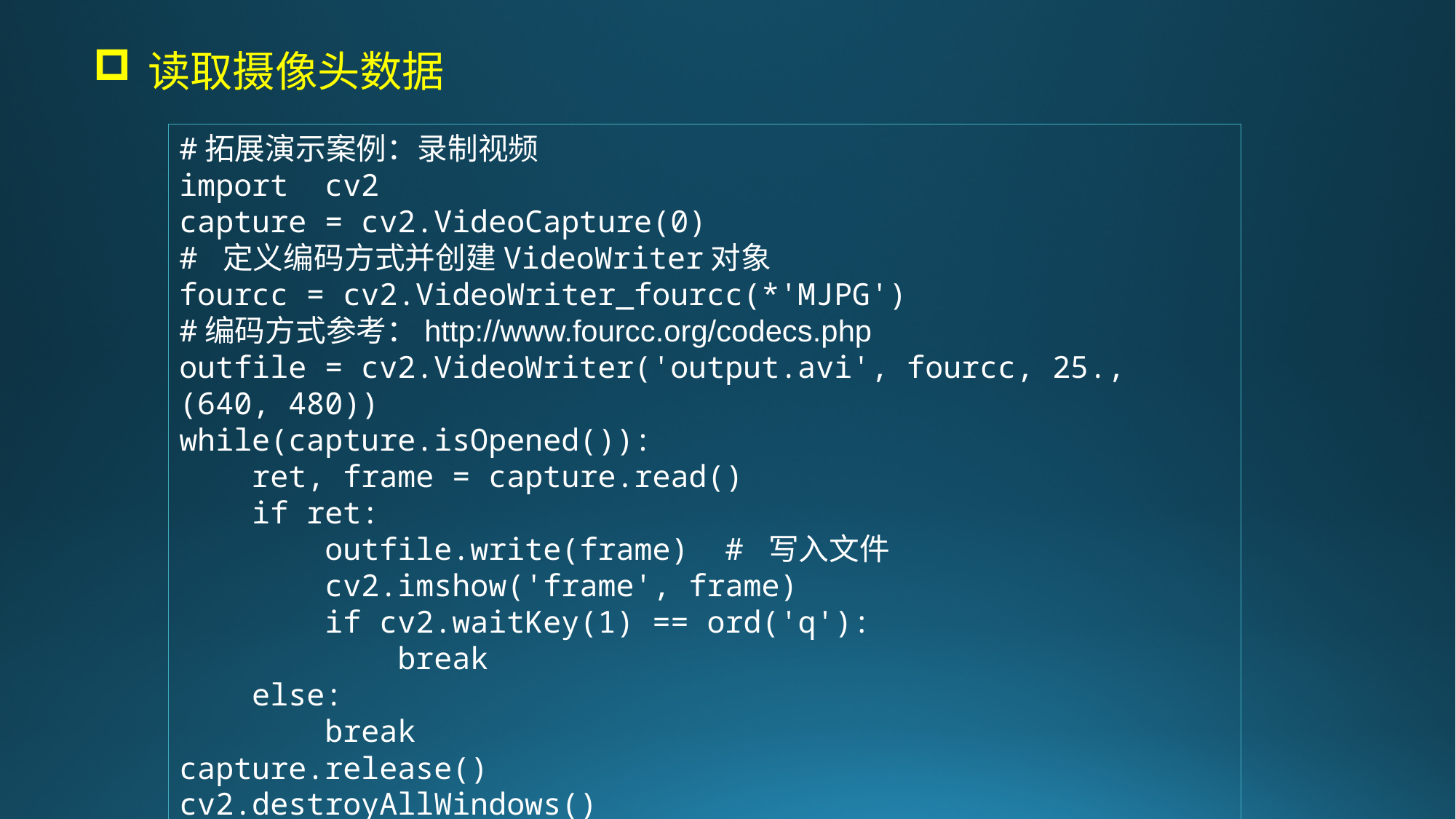

读取摄像头数据
#拓展演示案例：录制视频
import  cv2
capture = cv2.VideoCapture(0)
# 定义编码方式并创建VideoWriter对象
fourcc = cv2.VideoWriter_fourcc(*'MJPG')
#编码方式参考：http://www.fourcc.org/codecs.php
outfile = cv2.VideoWriter('output.avi', fourcc, 25., (640, 480))
while(capture.isOpened()):
    ret, frame = capture.read()
    if ret:
        outfile.write(frame)  # 写入文件
        cv2.imshow('frame', frame)
        if cv2.waitKey(1) == ord('q'):
            break
    else:
        break
capture.release()
cv2.destroyAllWindows()